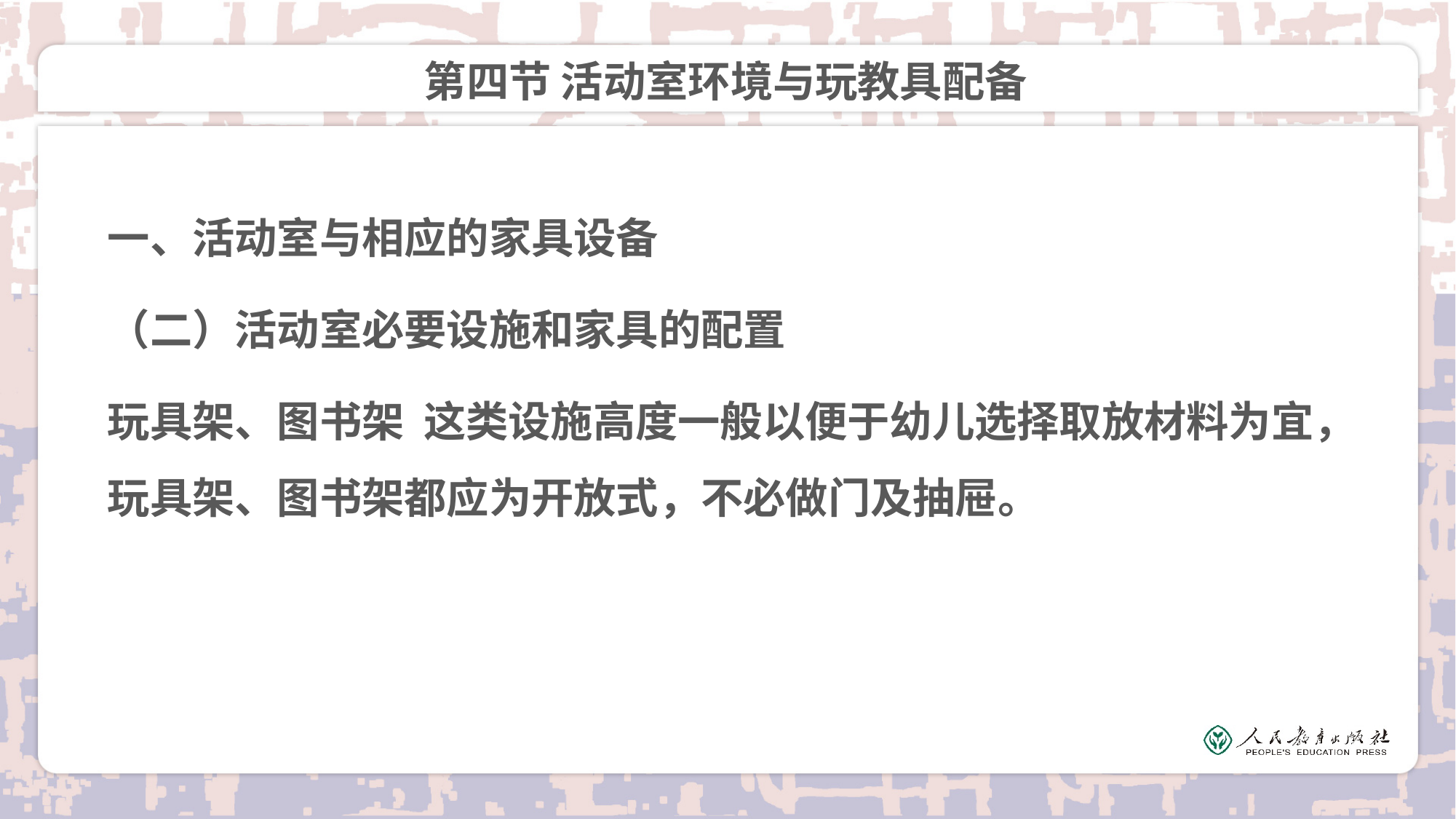

# 第四节 活动室环境与玩教具配备
一、活动室与相应的家具设备
（二）活动室必要设施和家具的配置
玩具架、图书架  这类设施高度一般以便于幼儿选择取放材料为宜，玩具架、图书架都应为开放式，不必做门及抽屉。